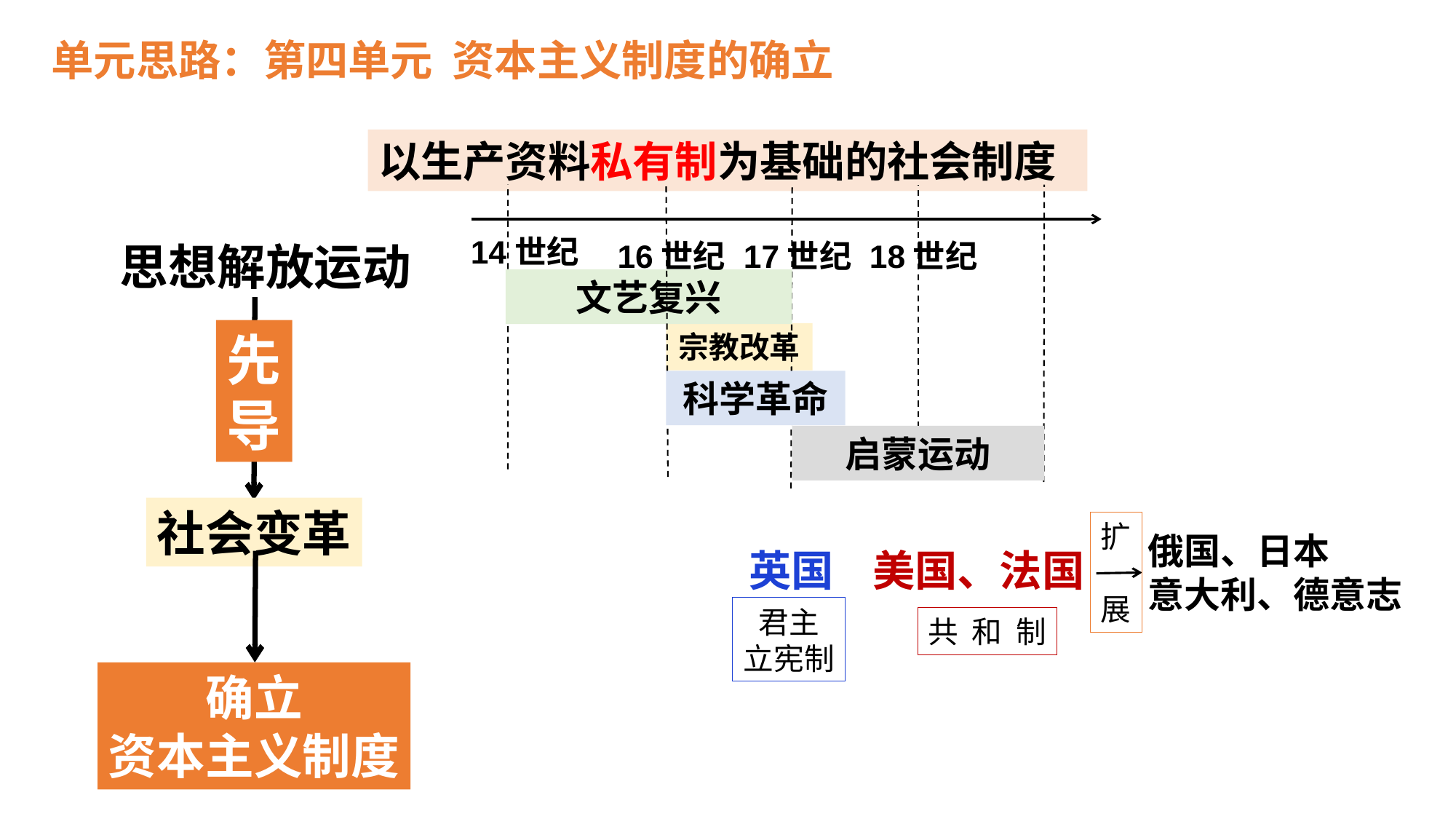

单元思路：第四单元  资本主义制度的确立
以生产资料私有制为基础的社会制度
14世纪
16世纪
17世纪
18世纪
思想解放运动
文艺复兴
先
导
宗教改革
科学革命
启蒙运动
社会变革
扩

展
俄国、日本
意大利、德意志
英国
美国、法国
君主
立宪制
共  和  制
确立
资本主义制度